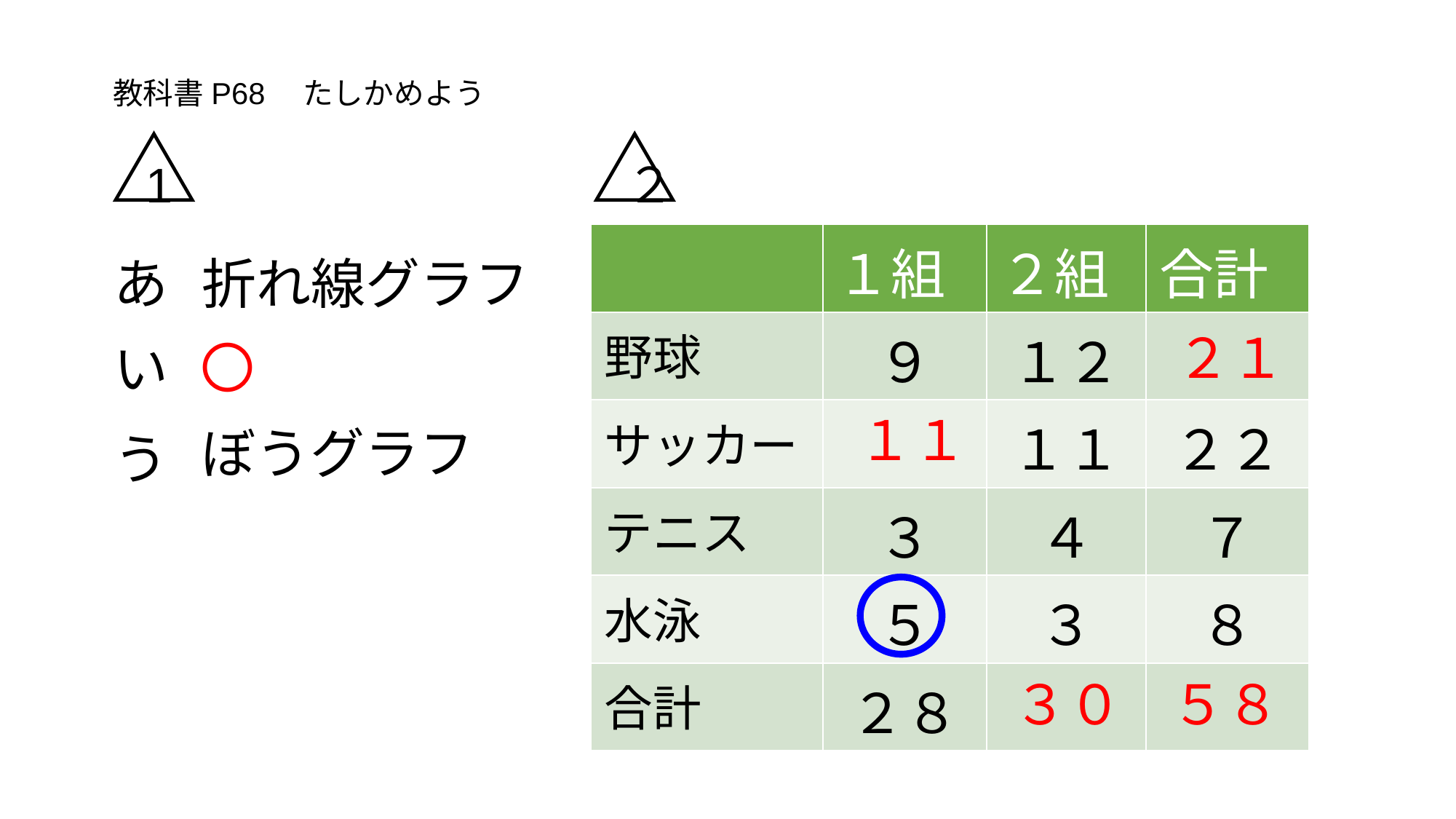

教科書P68　たしかめよう
1
２
|  | １組 | ２組 | 合計 |
| --- | --- | --- | --- |
| 野球 | ９ | １２ |  |
| サッカー |  | １１ | ２２ |
| テニス | ３ | ４ | ７ |
| 水泳 | ５ | ３ | ８ |
| 合計 | ２８ |  |  |
あ
折れ線グラフ
２１
〇
い
１１
ぼうグラフ
う

３０
５８